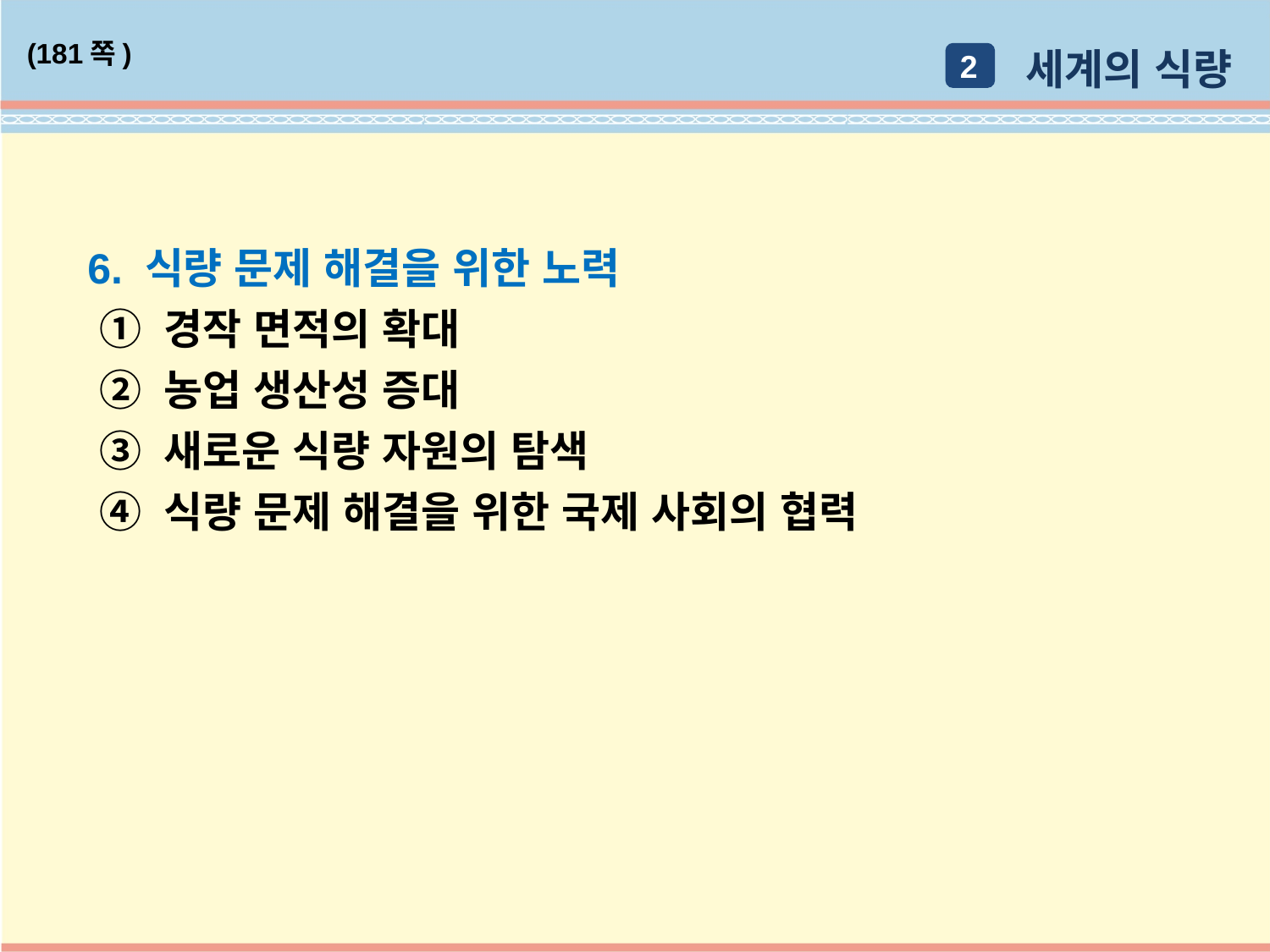

세계의 식량
(181쪽)
2
6. 식량 문제 해결을 위한 노력
 ① 경작 면적의 확대
 ② 농업 생산성 증대
 ③ 새로운 식량 자원의 탐색
 ④ 식량 문제 해결을 위한 국제 사회의 협력